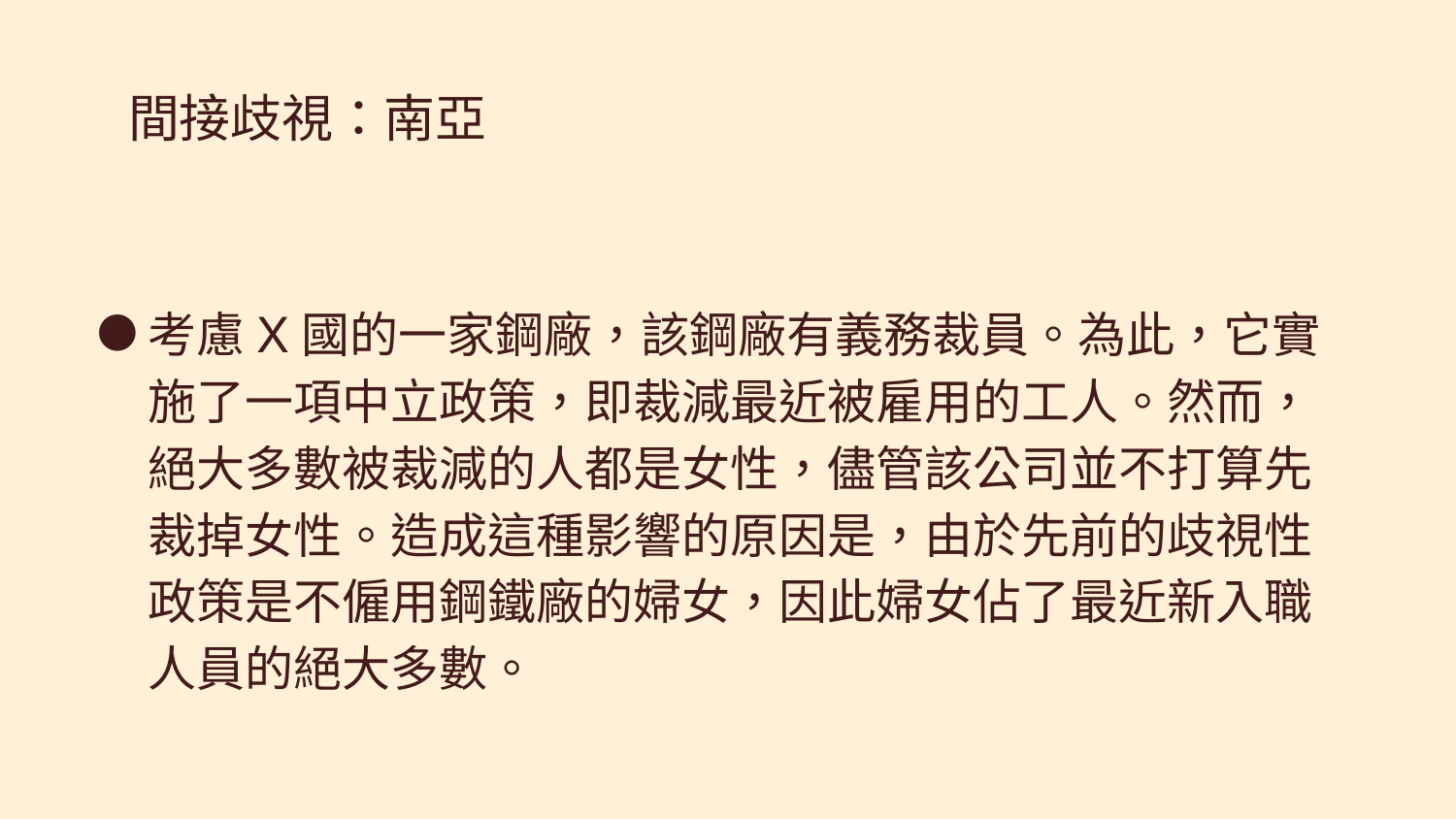

# 間接歧視：南亞
考慮X國的一家鋼廠，該鋼廠有義務裁員。為此，它實施了一項中立政策，即裁減最近被雇用的工人。然而，絕大多數被裁減的人都是女性，儘管該公司並不打算先裁掉女性。造成這種影響的原因是，由於先前的歧視性政策是不僱用鋼鐵廠的婦女，因此婦女佔了最近新入職人員的絕大多數。